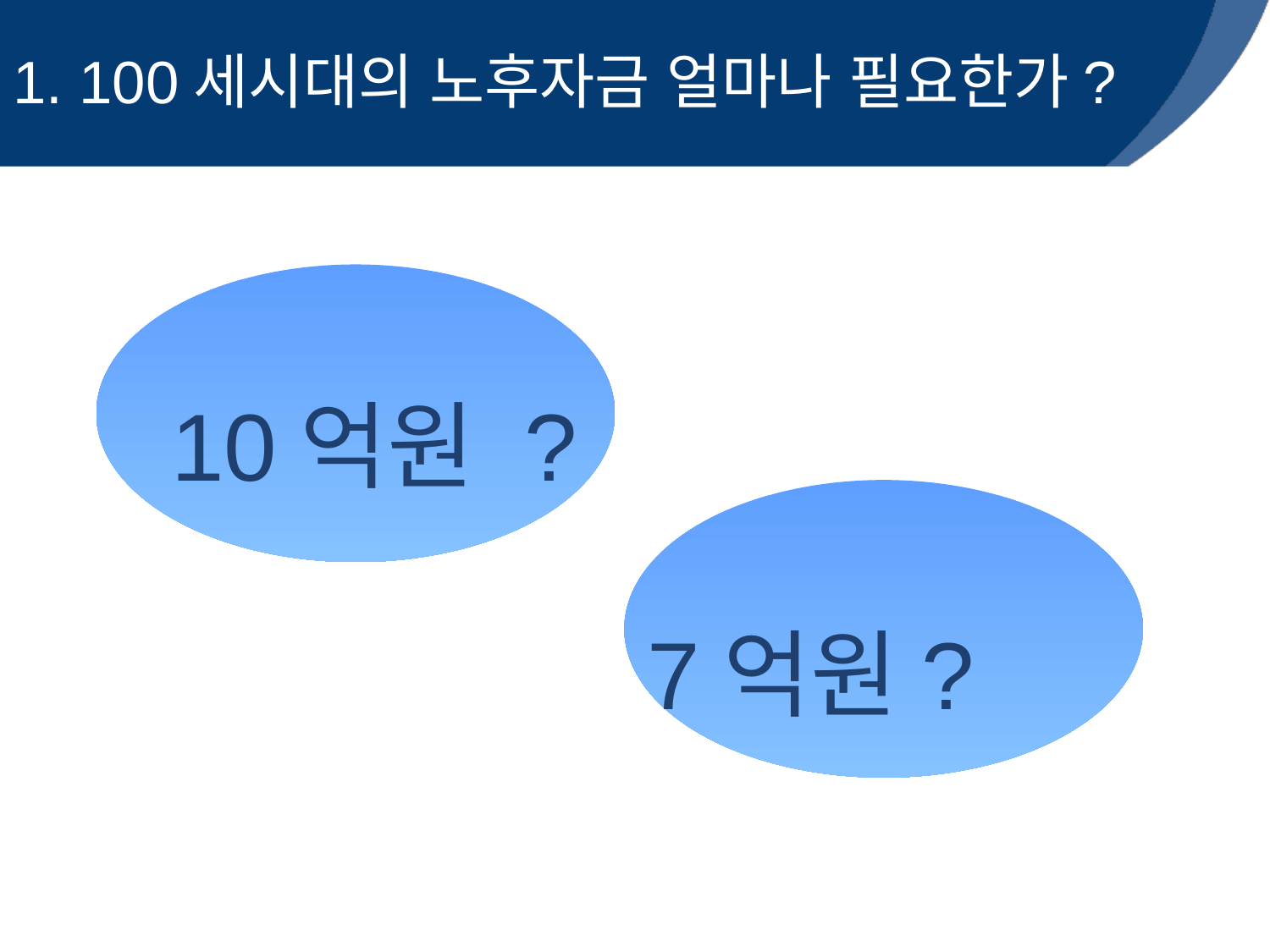

1. 100세시대의 노후자금 얼마나 필요한가?

10억원 ?
                  7억원?